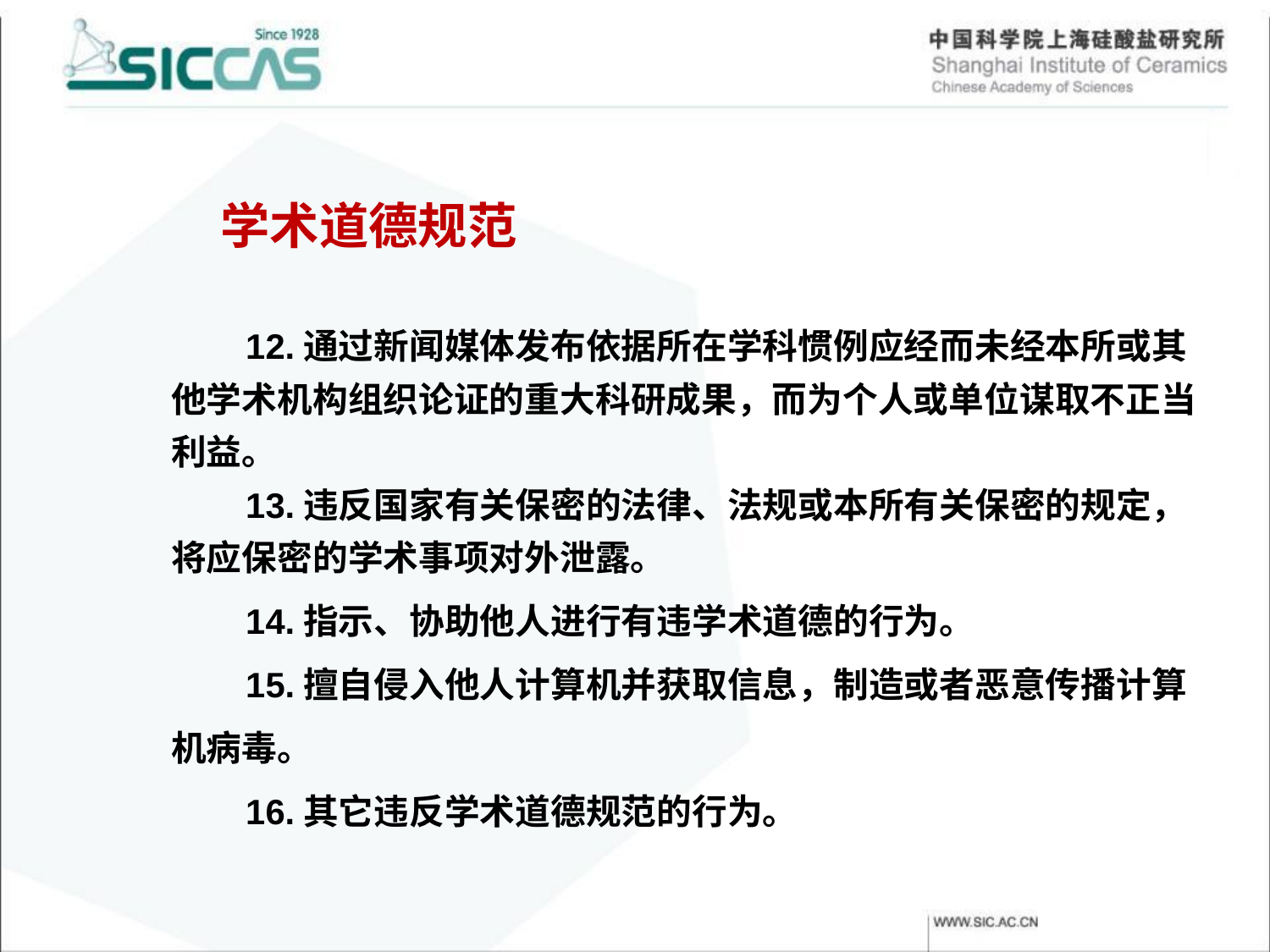

学术道德规范
12.通过新闻媒体发布依据所在学科惯例应经而未经本所或其他学术机构组织论证的重大科研成果，而为个人或单位谋取不正当利益。
13.违反国家有关保密的法律、法规或本所有关保密的规定，将应保密的学术事项对外泄露。
14.指示、协助他人进行有违学术道德的行为。
15.擅自侵入他人计算机并获取信息，制造或者恶意传播计算机病毒。
16.其它违反学术道德规范的行为。